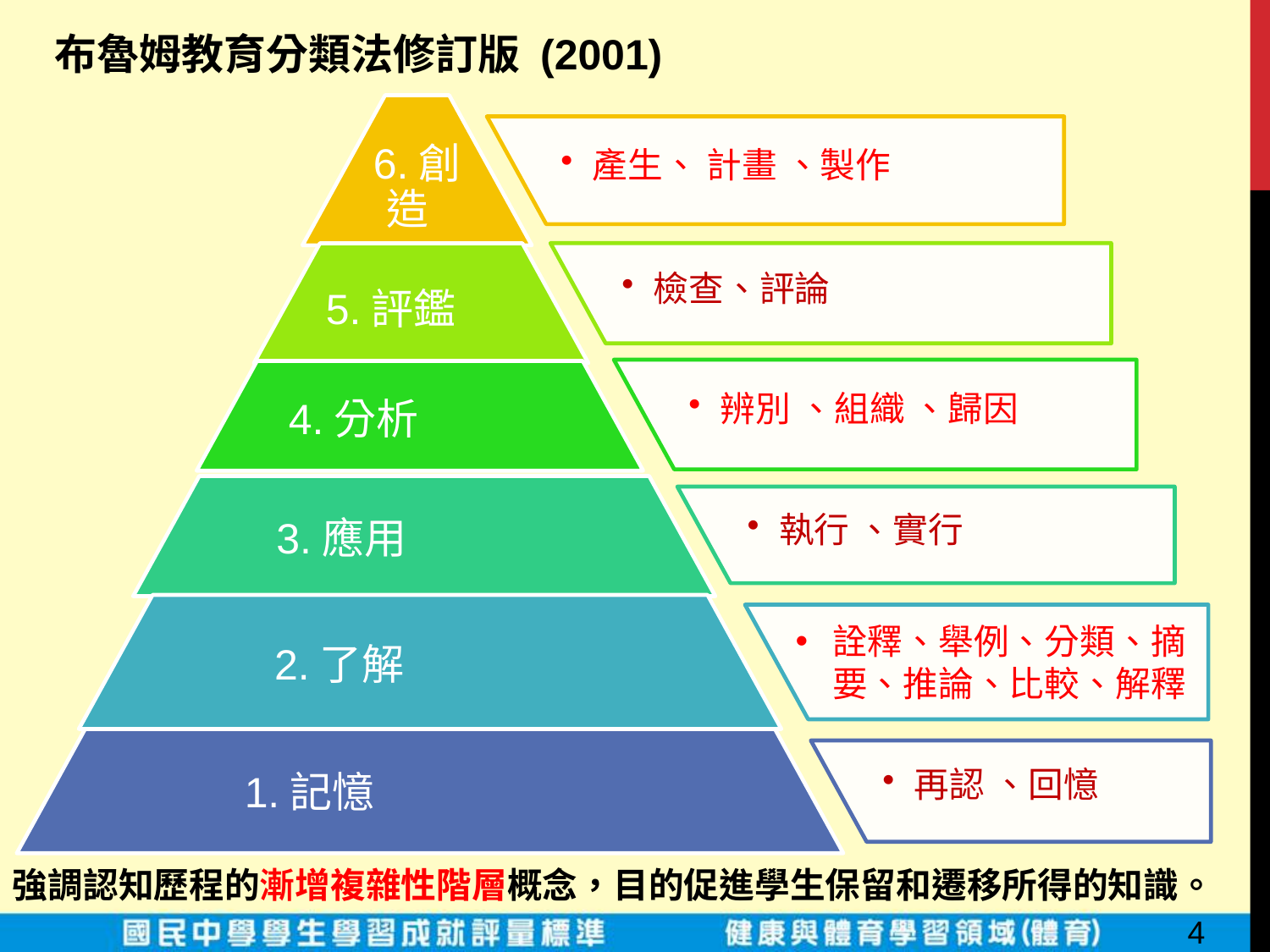

布魯姆教育分類法修訂版 (2001)
產生、 計畫 、製作
6.創造
檢查、評論
  5.評鑑
辨別 、組織 、歸因
    4.分析
執行 、實行
        3.應用

            2.了解
再認 、回憶
               1.記憶
#
詮釋、舉例、分類、摘要、推論、比較、解釋

強調認知歷程的漸增複雜性階層概念，目的促進學生保留和遷移所得的知識。
4